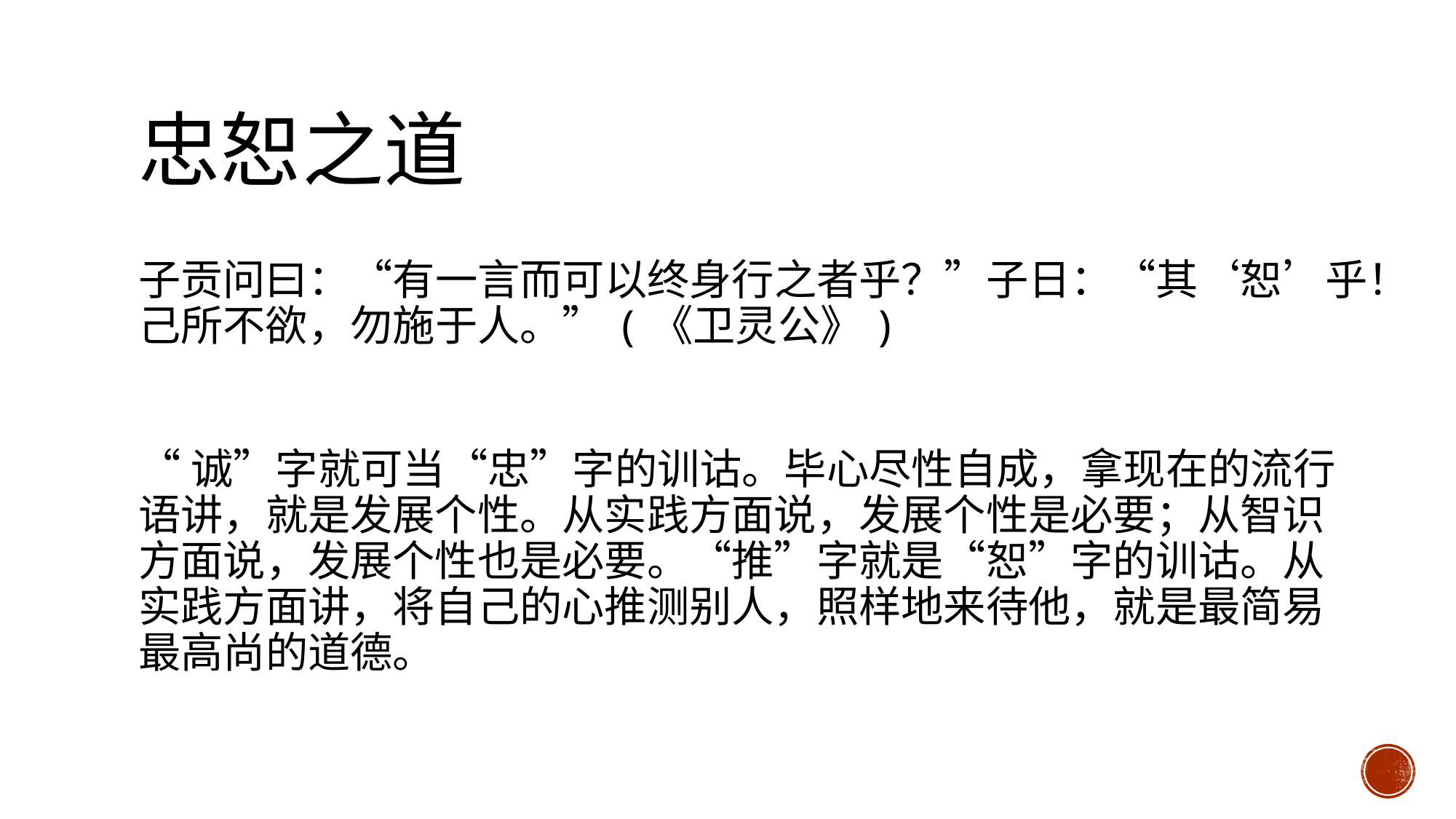

# 忠恕之道
子贡问曰：“有一言而可以终身行之者乎？”子日：“其‘恕’乎！己所不欲，勿施于人。”(《卫灵公》)

“诚”字就可当“忠”字的训诂。毕心尽性自成，拿现在的流行语讲，就是发展个性。从实践方面说，发展个性是必要；从智识方面说，发展个性也是必要。“推”字就是“恕”字的训诂。从实践方面讲，将自己的心推测别人，照样地来待他，就是最简易最高尚的道德。